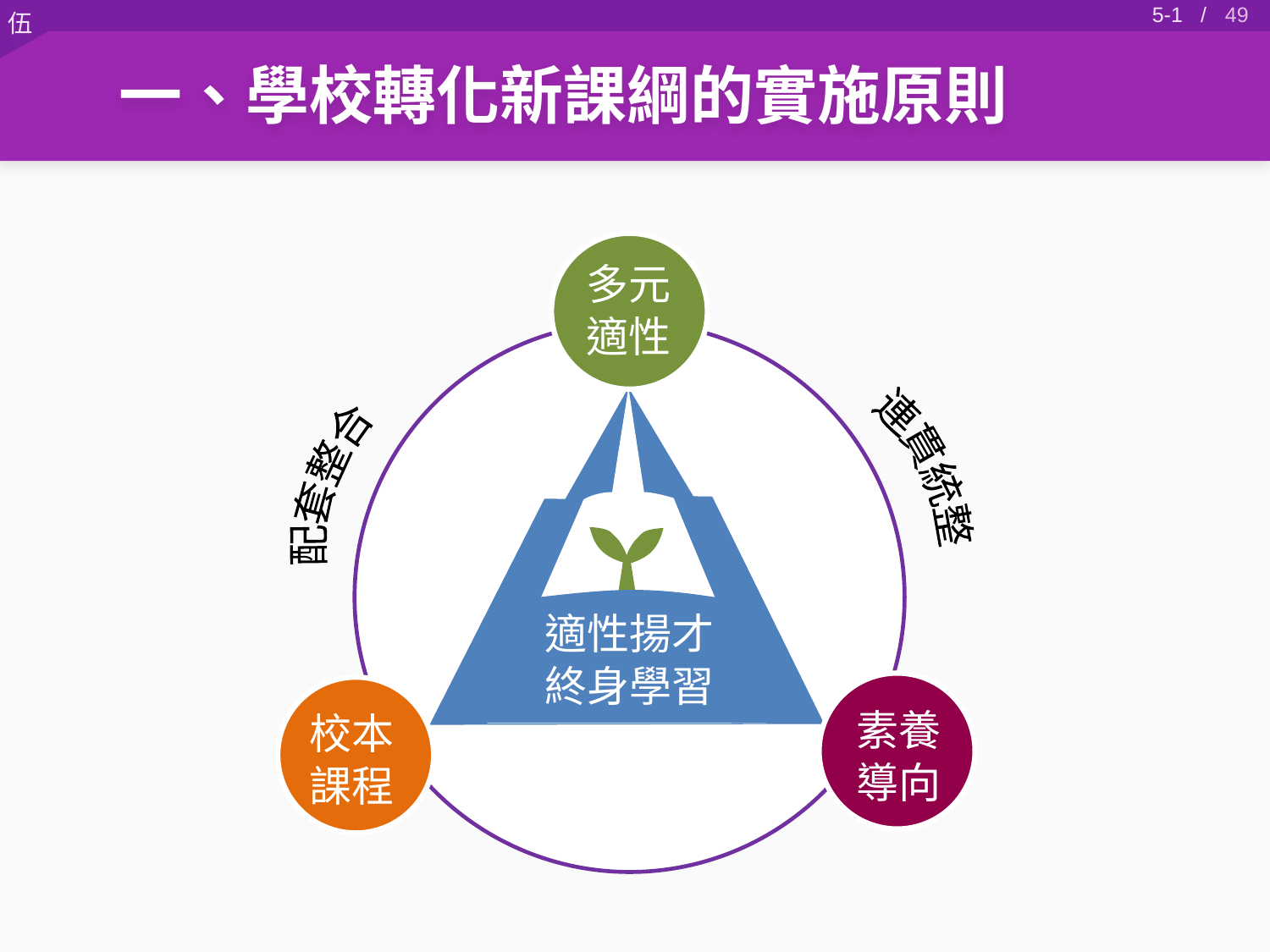

49
5-1   /
一、學校轉化新課綱的實施原則

多元
適性

連貫統整
配套整合

適性揚才
終身學習

素養
導向
校本
課程